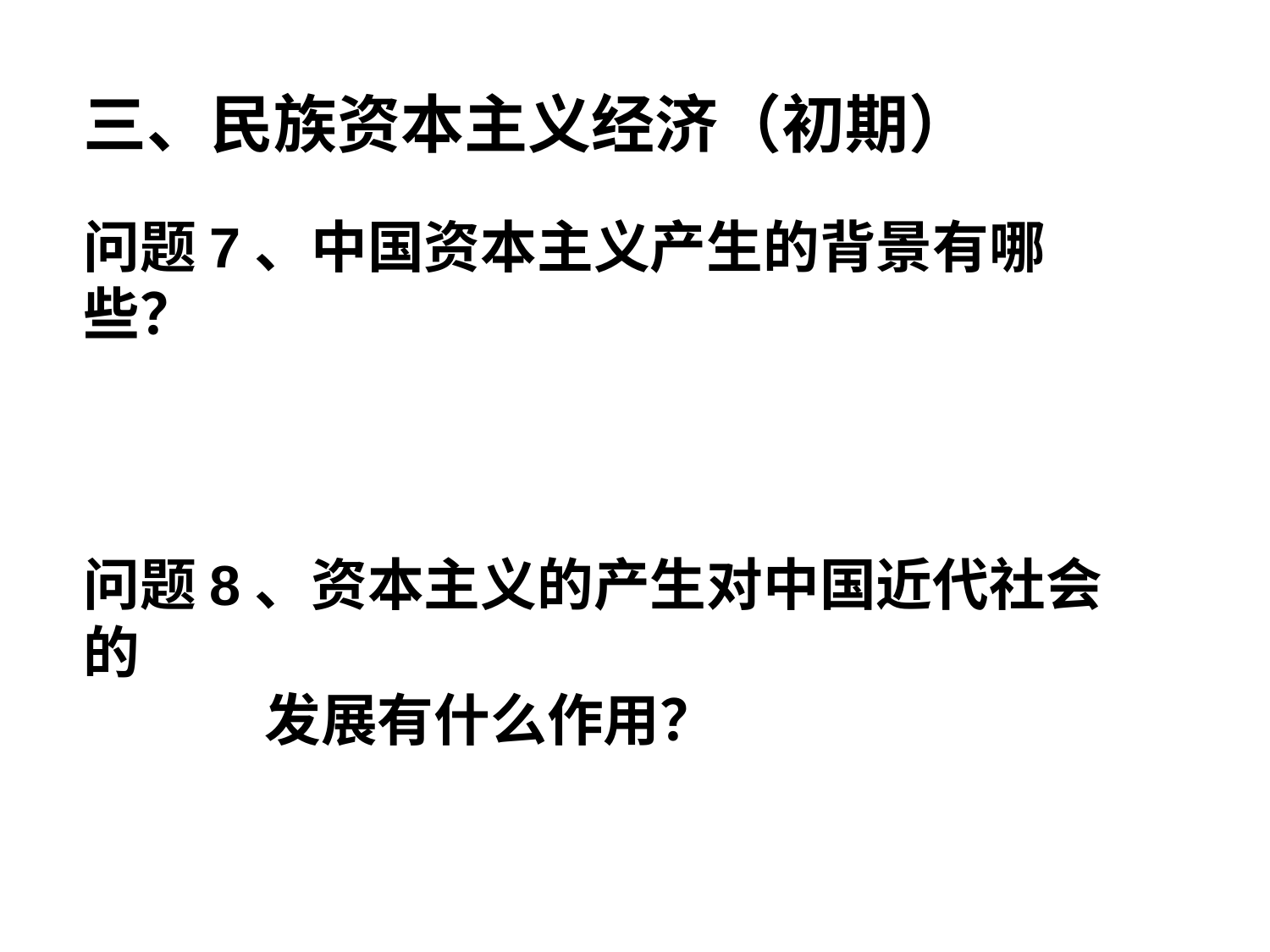

三、民族资本主义经济（初期）
问题7、中国资本主义产生的背景有哪些？

问题8、资本主义的产生对中国近代社会的
             发展有什么作用？